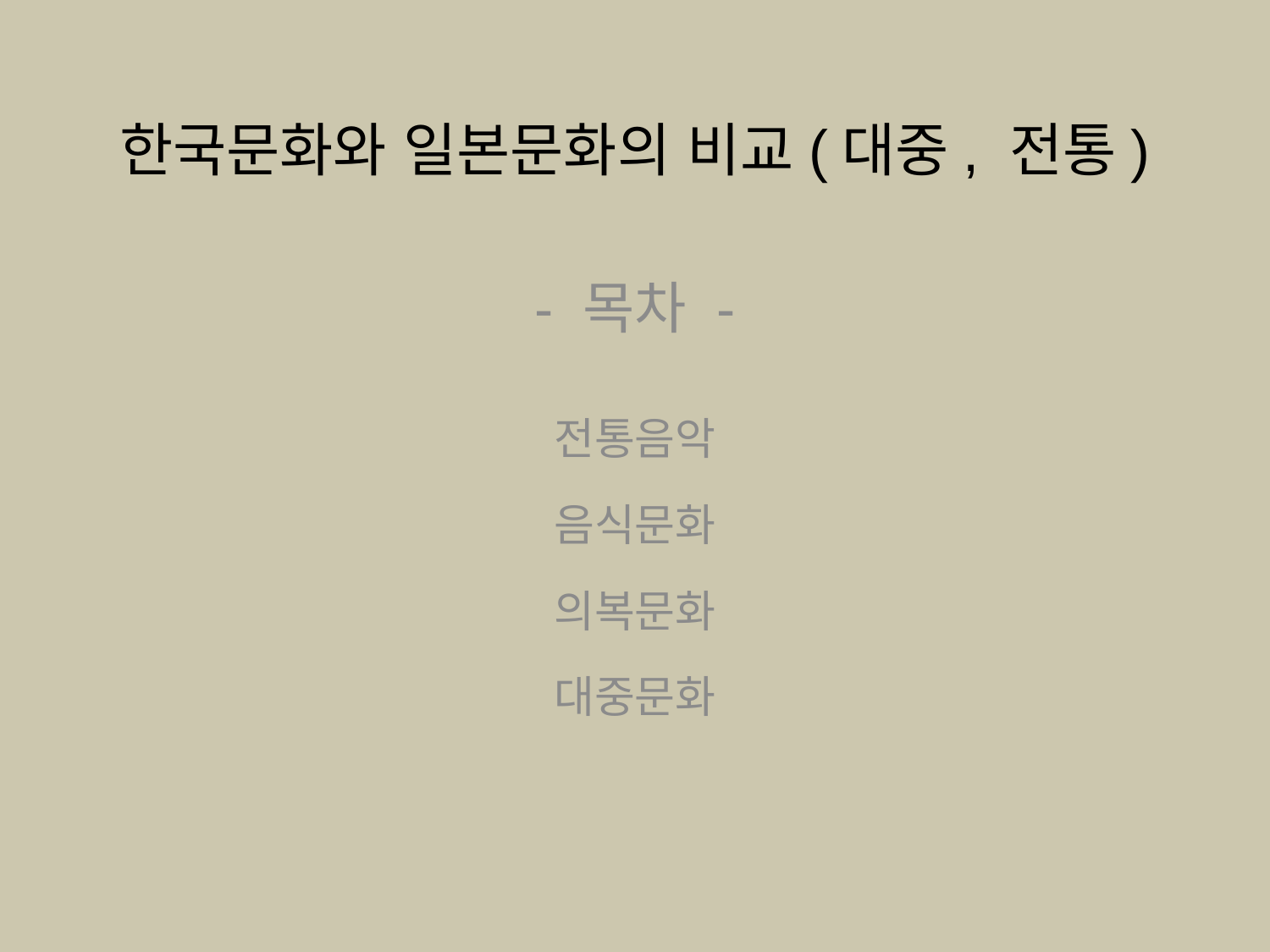

# 한국문화와 일본문화의 비교(대중, 전통)
- 목차 -

전통음악

음식문화

의복문화

대중문화